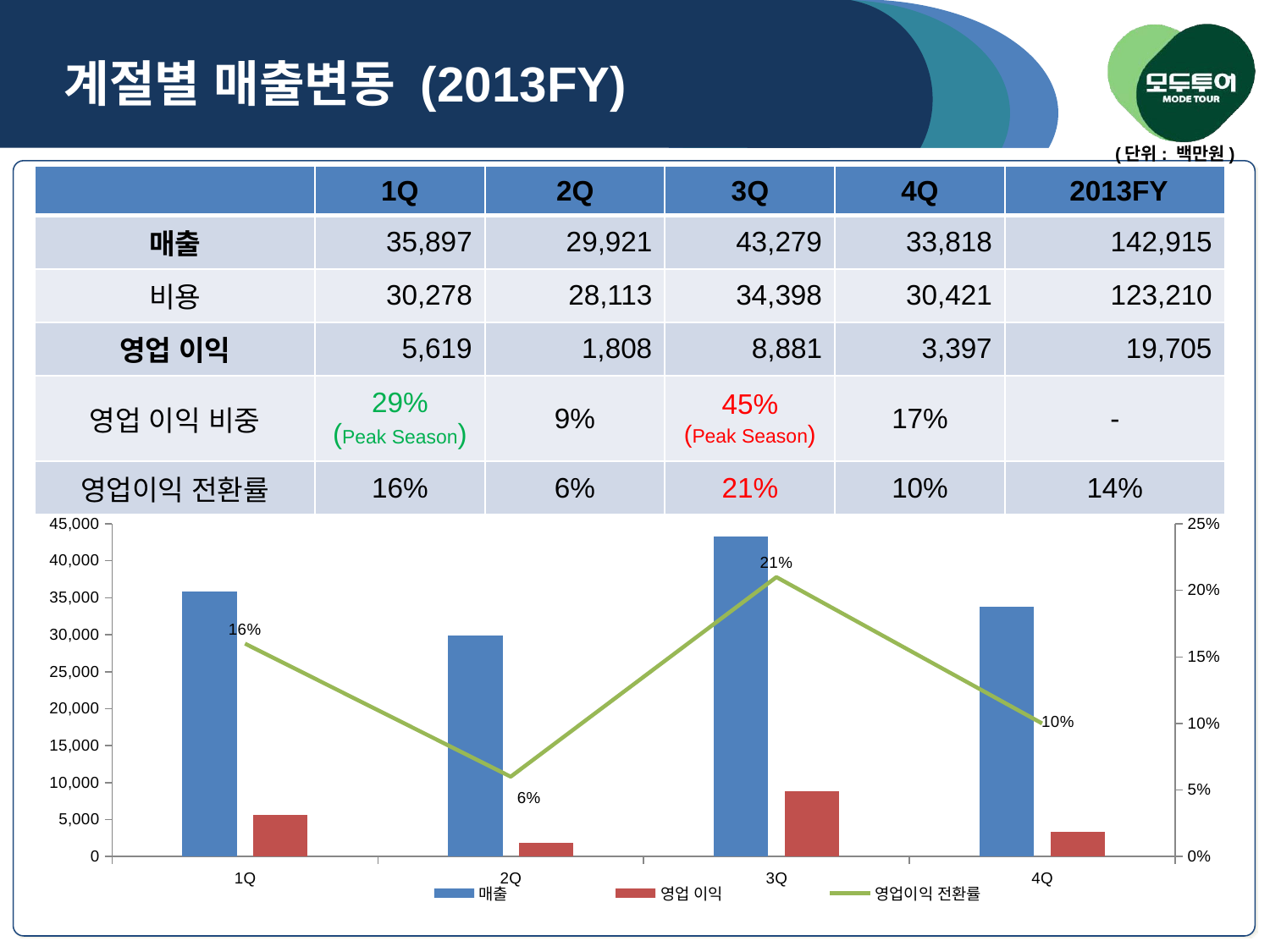

계절별 매출변동 (2013FY)
(단위: 백만원)
|  | 1Q | 2Q | 3Q | 4Q | 2013FY |
| --- | --- | --- | --- | --- | --- |
| 매출 | 35,897 | 29,921 | 43,279 | 33,818 | 142,915 |
| 비용 | 30,278 | 28,113 | 34,398 | 30,421 | 123,210 |
| 영업 이익 | 5,619 | 1,808 | 8,881 | 3,397 | 19,705 |
| 영업 이익 비중 | 29% (Peak Season) | 9% | 45% (Peak Season) | 17% | - |
| 영업이익 전환률 | 16% | 6% | 21% | 10% | 14% |

### Chart

| Category | 매출 | 영업 이익 | 영업이익 전환률 |
|---|---|---|---|
| 1Q | 35897.0 | 5619.0 | 0.16 |
| 2Q | 29921.0 | 1808.0 | 0.06 |
| 3Q | 43279.0 | 8881.0 | 0.21 |
| 4Q | 33818.0 | 3397.0 | 0.1 |